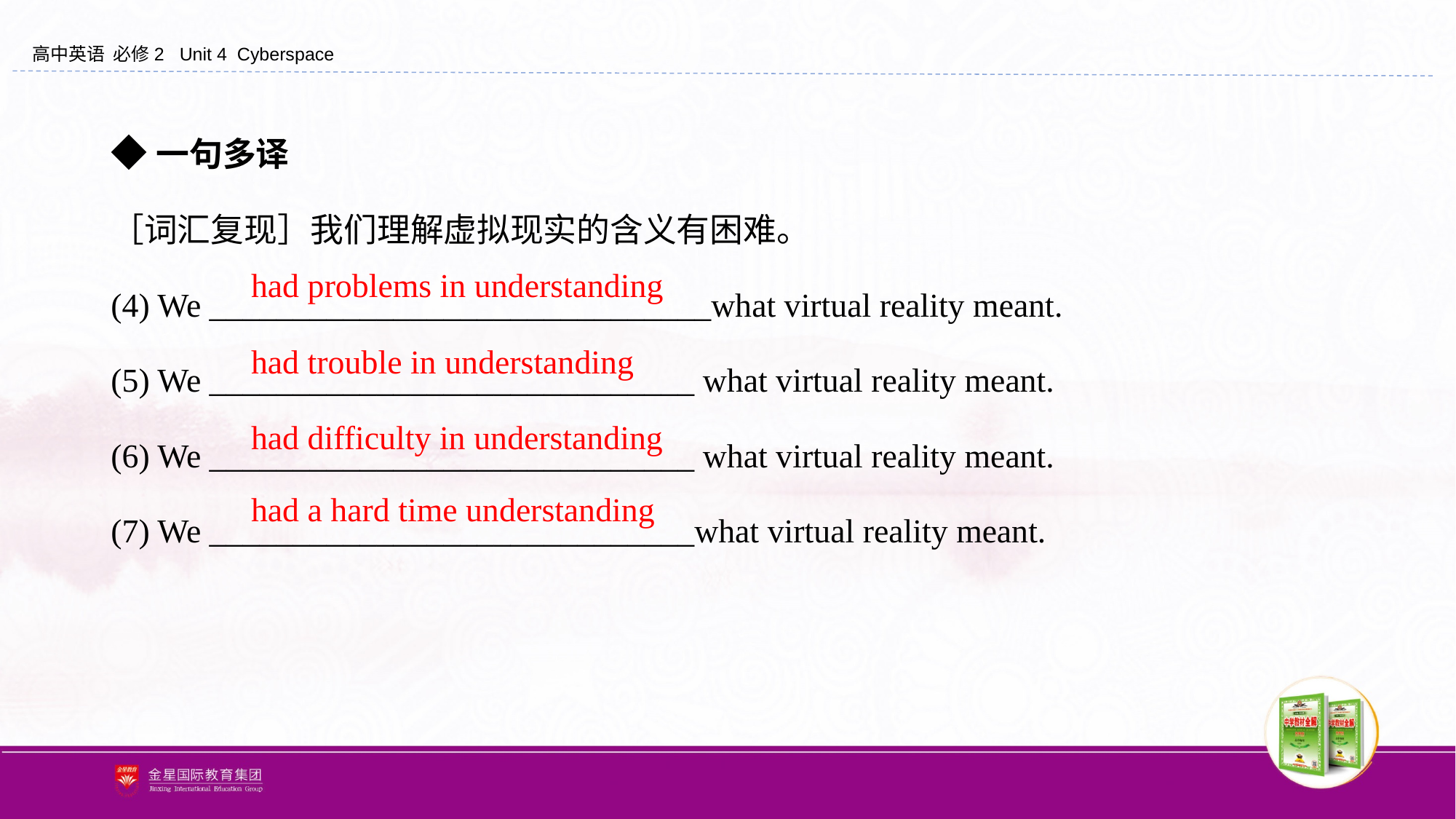

◆一句多译
［词汇复现］我们理解虚拟现实的含义有困难。
(4) We ______________________________what virtual reality meant.
(5) We _____________________________ what virtual reality meant.
(6) We _____________________________ what virtual reality meant.
(7) We _____________________________what virtual reality meant.
had problems in understanding
had trouble in understanding
had difficulty in understanding
had a hard time understanding